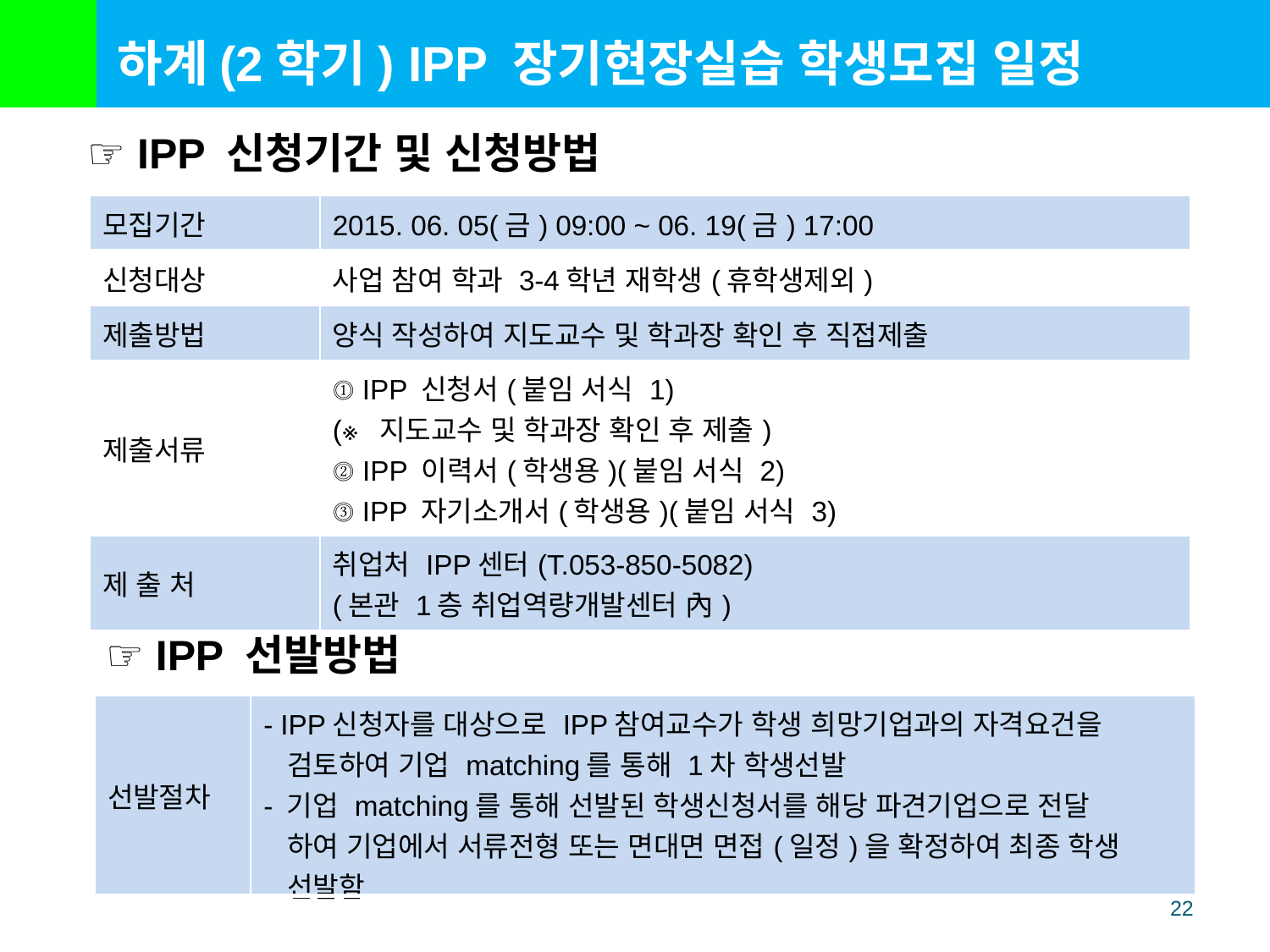

하계(2학기) IPP 장기현장실습 학생모집 일정
☞ IPP 신청기간 및 신청방법
| 모집기간 | 2015. 06. 05(금) 09:00 ~ 06. 19(금) 17:00 |
| --- | --- |
| 신청대상 | 사업 참여 학과 3-4학년 재학생(휴학생제외) |
| 제출방법 | 양식 작성하여 지도교수 및 학과장 확인 후 직접제출 |
| 제출서류 | ⓵ IPP 신청서(붙임 서식 1) (※ 지도교수 및 학과장 확인 후 제출) ⓶ IPP 이력서(학생용)(붙임 서식 2) ⓷ IPP 자기소개서(학생용)(붙임 서식 3) |
| 제 출 처 | 취업처 IPP센터(T.053-850-5082) (본관 1층 취업역량개발센터 內) |
☞ IPP 선발방법
| 선발절차 | - IPP신청자를 대상으로 IPP참여교수가 학생 희망기업과의 자격요건을 검토하여 기업 matching를 통해 1차 학생선발 - 기업 matching를 통해 선발된 학생신청서를 해당 파견기업으로 전달 하여 기업에서 서류전형 또는 면대면 면접(일정)을 확정하여 최종 학생 선발함 |
| --- | --- |
22